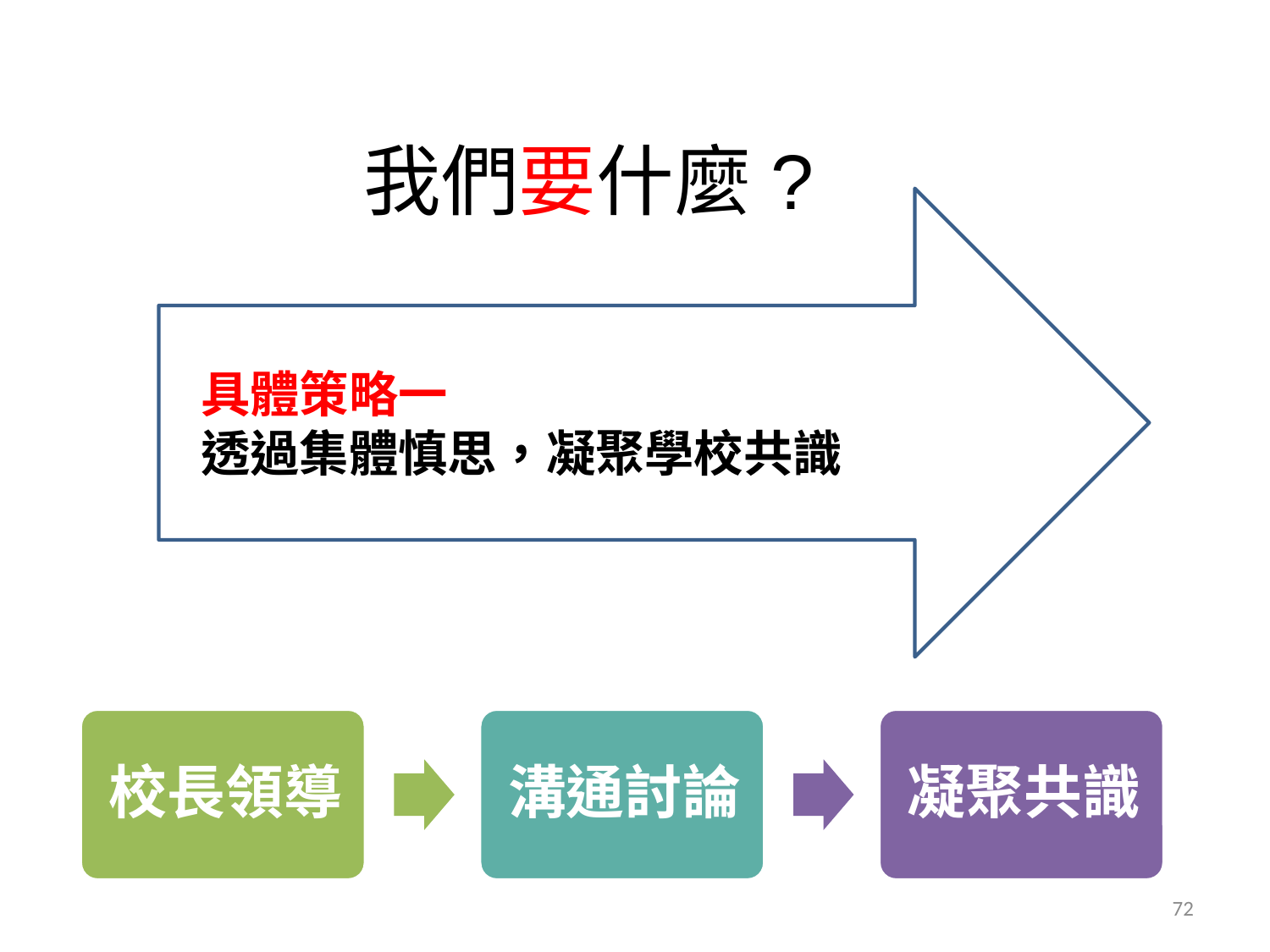

# 我們要什麼?

具體策略一
透過集體慎思，凝聚學校共識
校長領導

溝通討論

凝聚共識
72